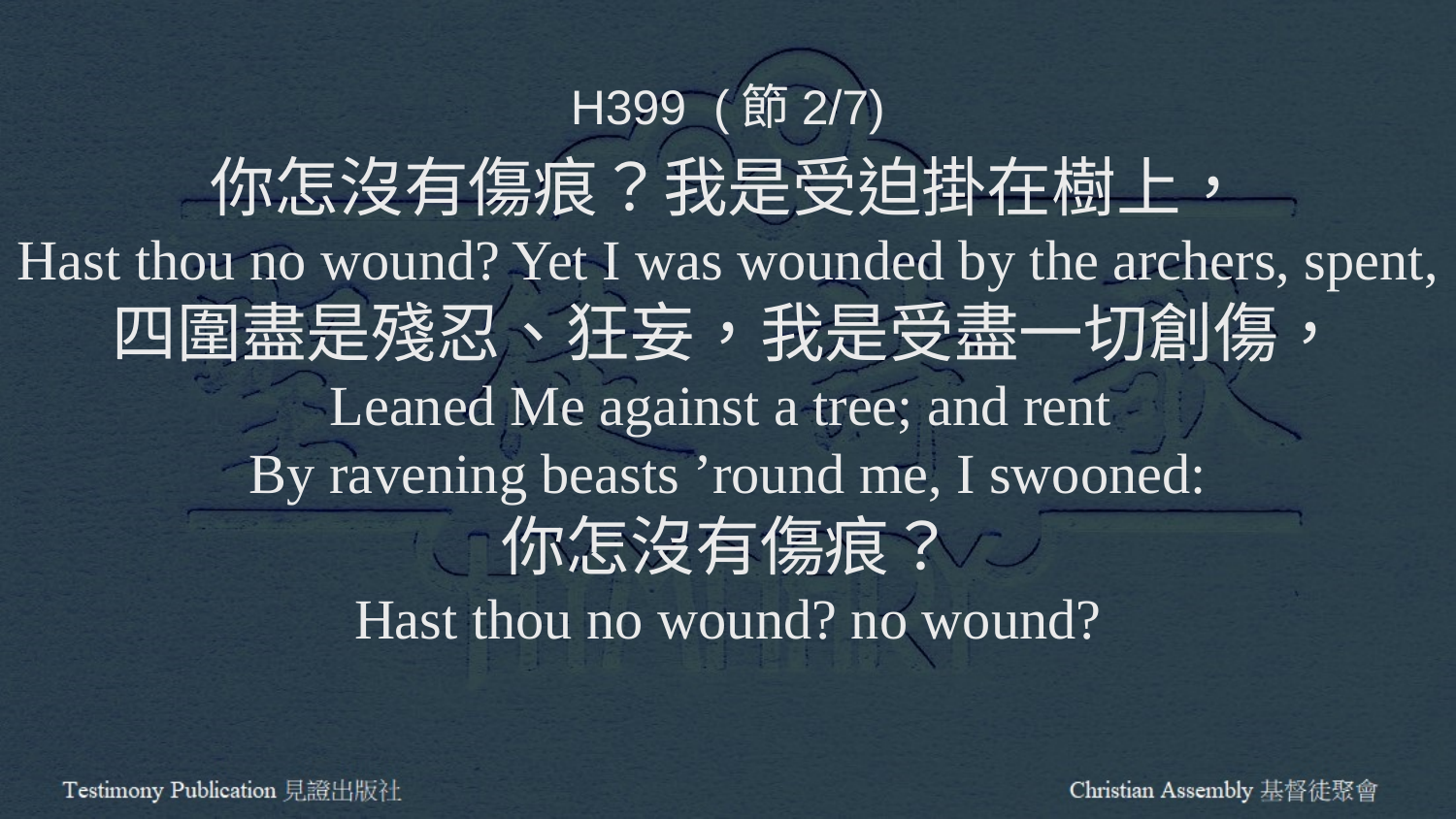

H399  (節2/7)
你怎沒有傷痕？我是受迫掛在樹上，
Hast thou no wound? Yet I was wounded by the archers, spent,
四圍盡是殘忍、狂妄，我是受盡一切創傷，
Leaned Me against a tree; and rent
By ravening beasts ’round me, I swooned:
你怎沒有傷痕？
Hast thou no wound? no wound?